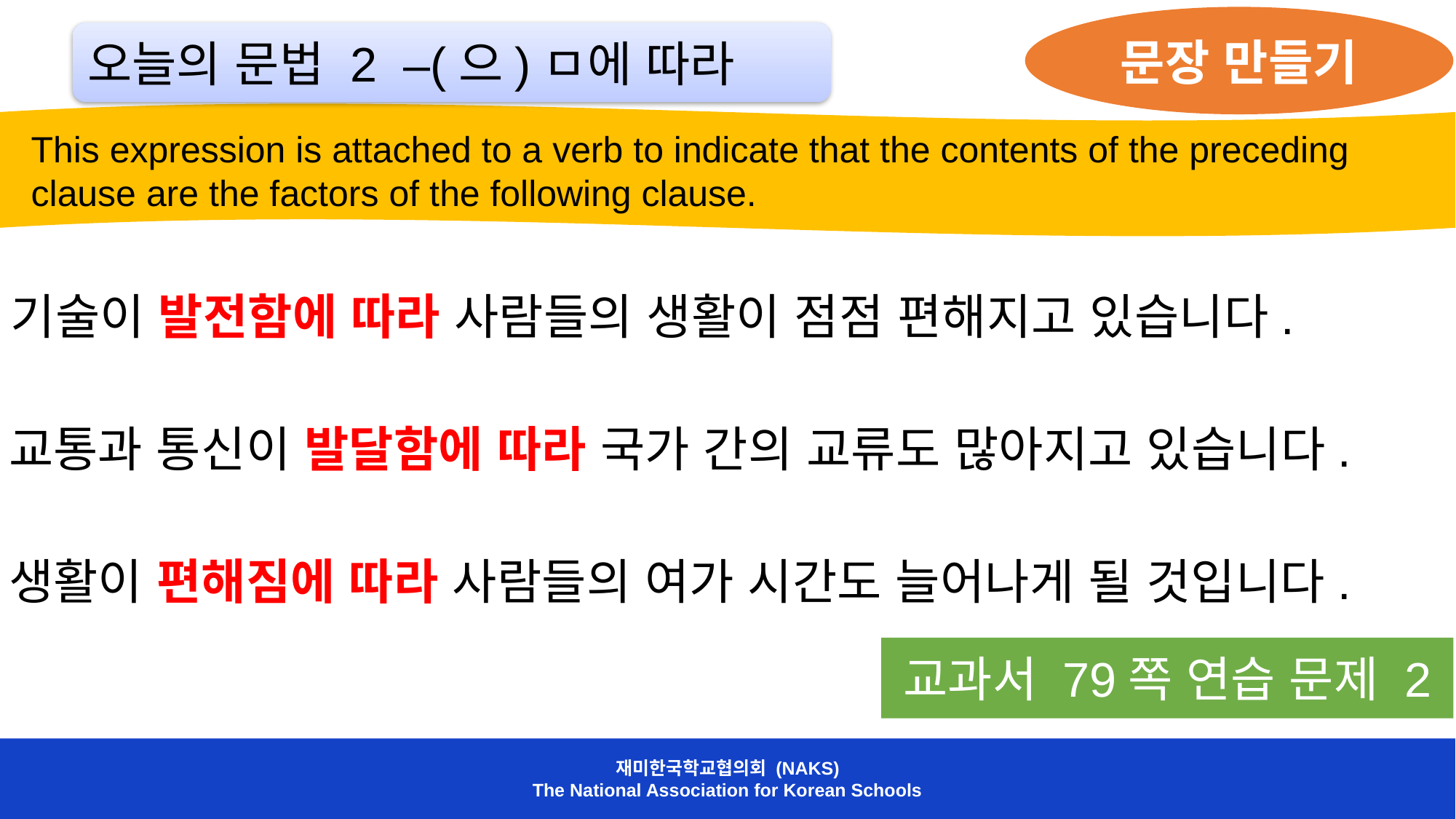

문장 만들기
오늘의 문법 2  –(으)ㅁ에 따라
  This expression is attached to a verb to indicate that the contents of the preceding
  clause are the factors of the following clause.
기술이 발전함에 따라 사람들의 생활이 점점 편해지고 있습니다.
교통과 통신이 발달함에 따라 국가 간의 교류도 많아지고 있습니다.
생활이 편해짐에 따라 사람들의 여가 시간도 늘어나게 될 것입니다.
교과서 79쪽 연습 문제 2
재미한국학교협의회 (NAKS)
The National Association for Korean Schools